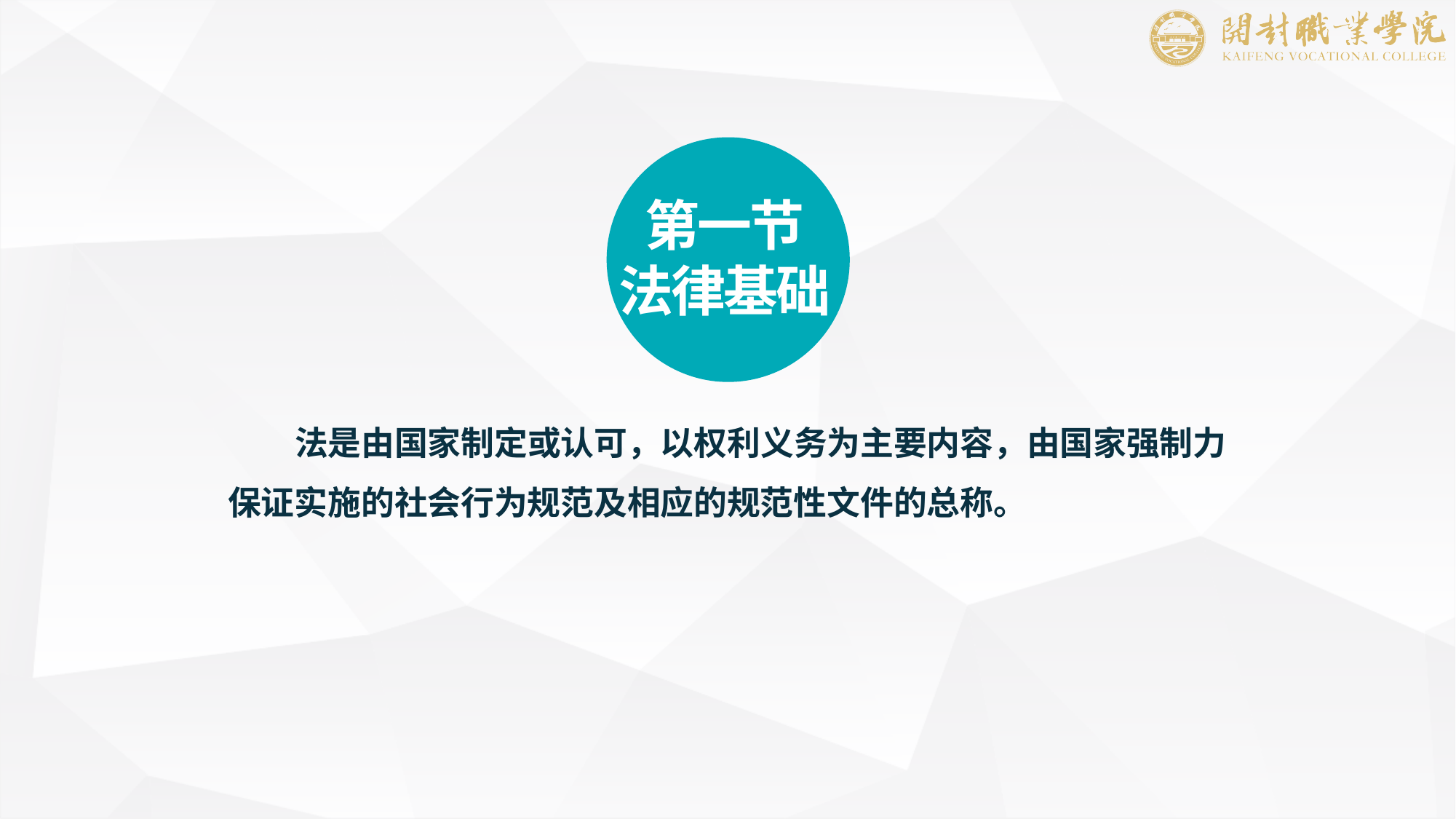

第一节
法律基础
法是由国家制定或认可，以权利义务为主要内容，由国家强制力保证实施的社会行为规范及相应的规范性文件的总称。